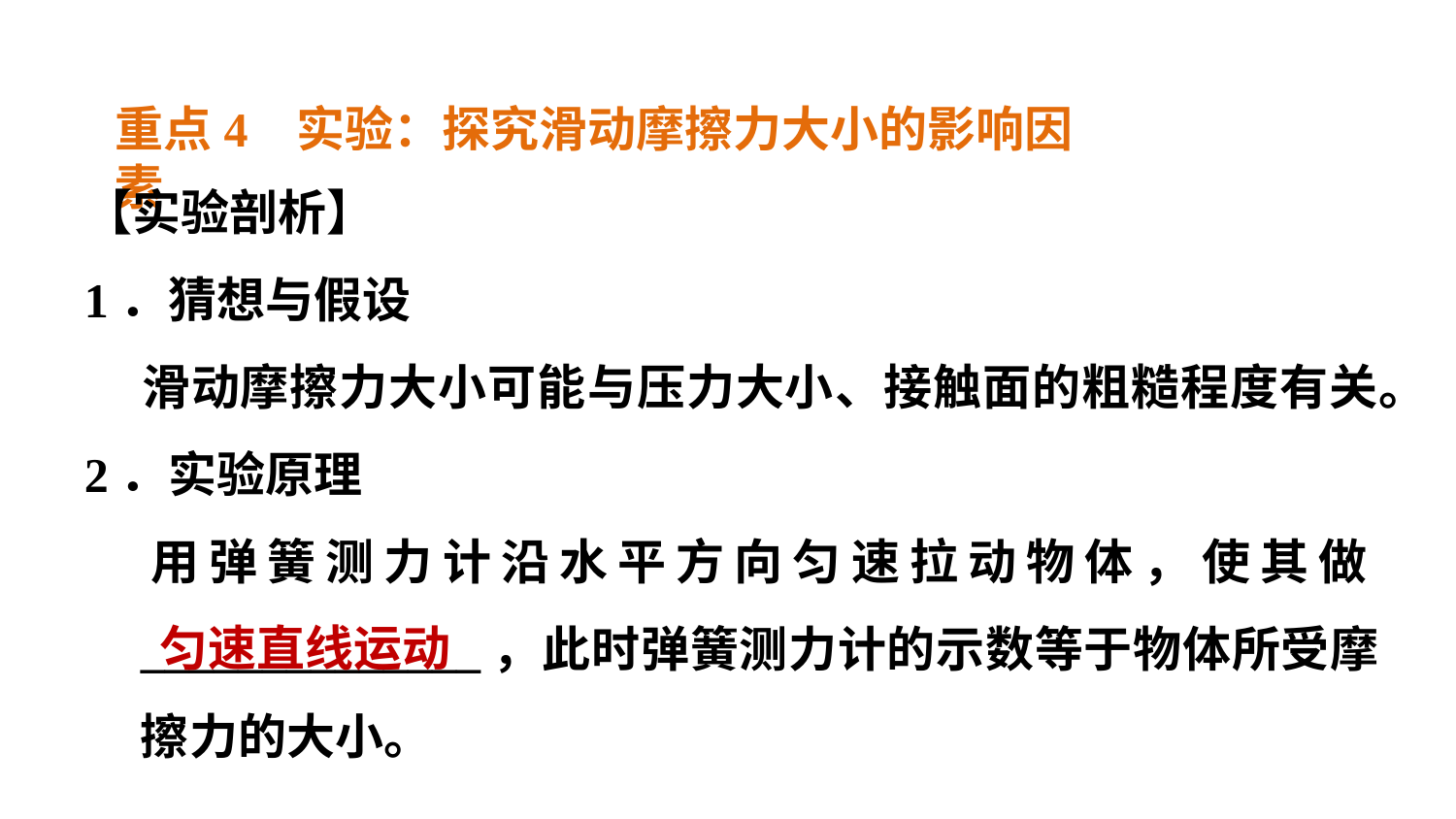

重点4   实验：探究滑动摩擦力大小的影响因素
【实验剖析】
1．猜想与假设
	滑动摩擦力大小可能与压力大小、接触面的粗糙程度有关。
2．实验原理
	用弹簧测力计沿水平方向匀速拉动物体，使其做______________，此时弹簧测力计的示数等于物体所受摩擦力的大小。
匀速直线运动